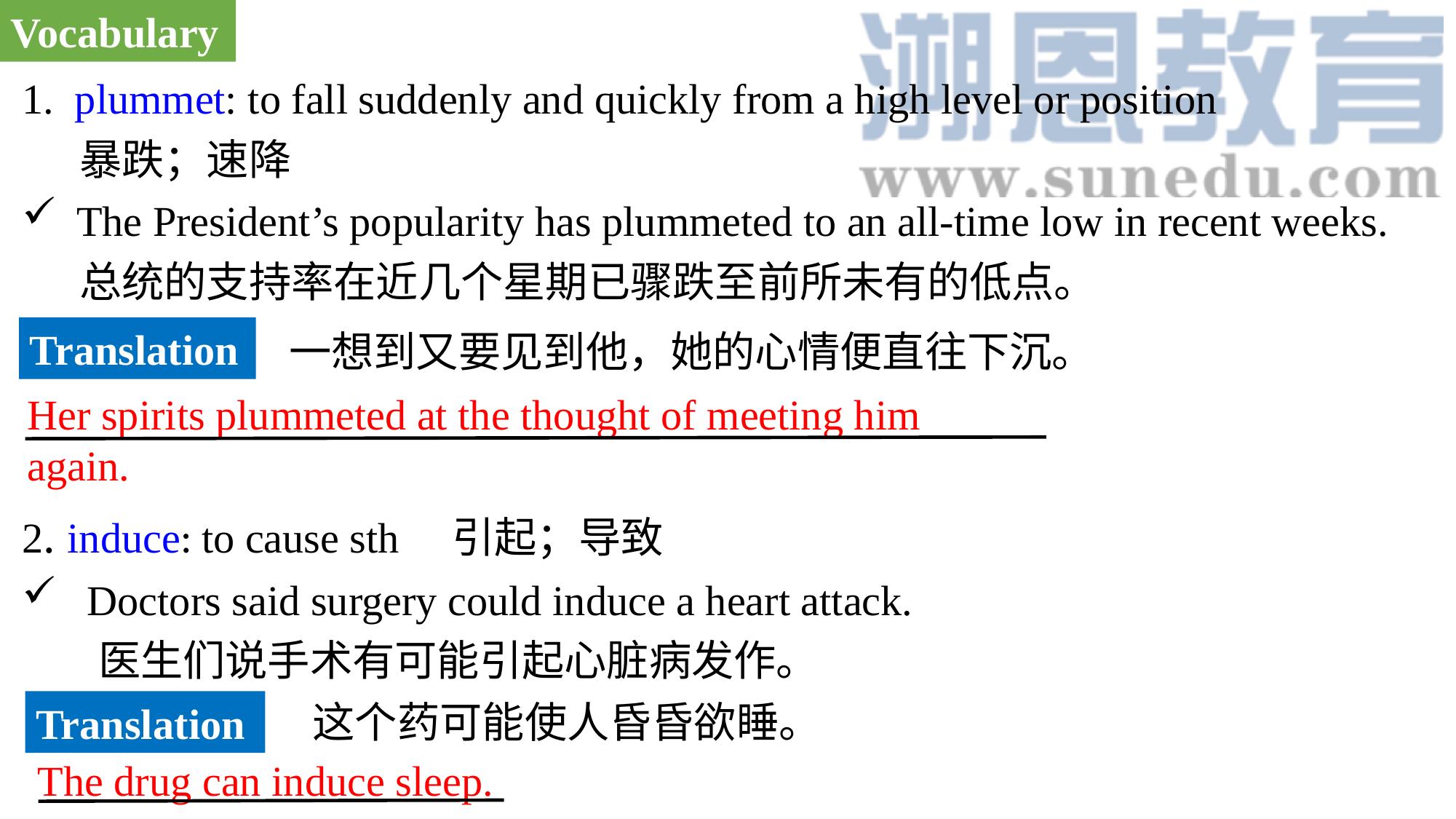

Vocabulary
1.  plummet: to fall suddenly and quickly from a high level or position
     暴跌；速降
The President’s popularity has plummeted to an all-time low in recent weeks.
     总统的支持率在近几个星期已骤跌至前所未有的低点。

2. induce: to cause sth    引起；导致
 Doctors said surgery could induce a heart attack.
       医生们说手术有可能引起心脏病发作。
Translation
一想到又要见到他，她的心情便直往下沉。
Her spirits plummeted at the thought of meeting him again.
这个药可能使人昏昏欲睡。
Translation
The drug can induce sleep.